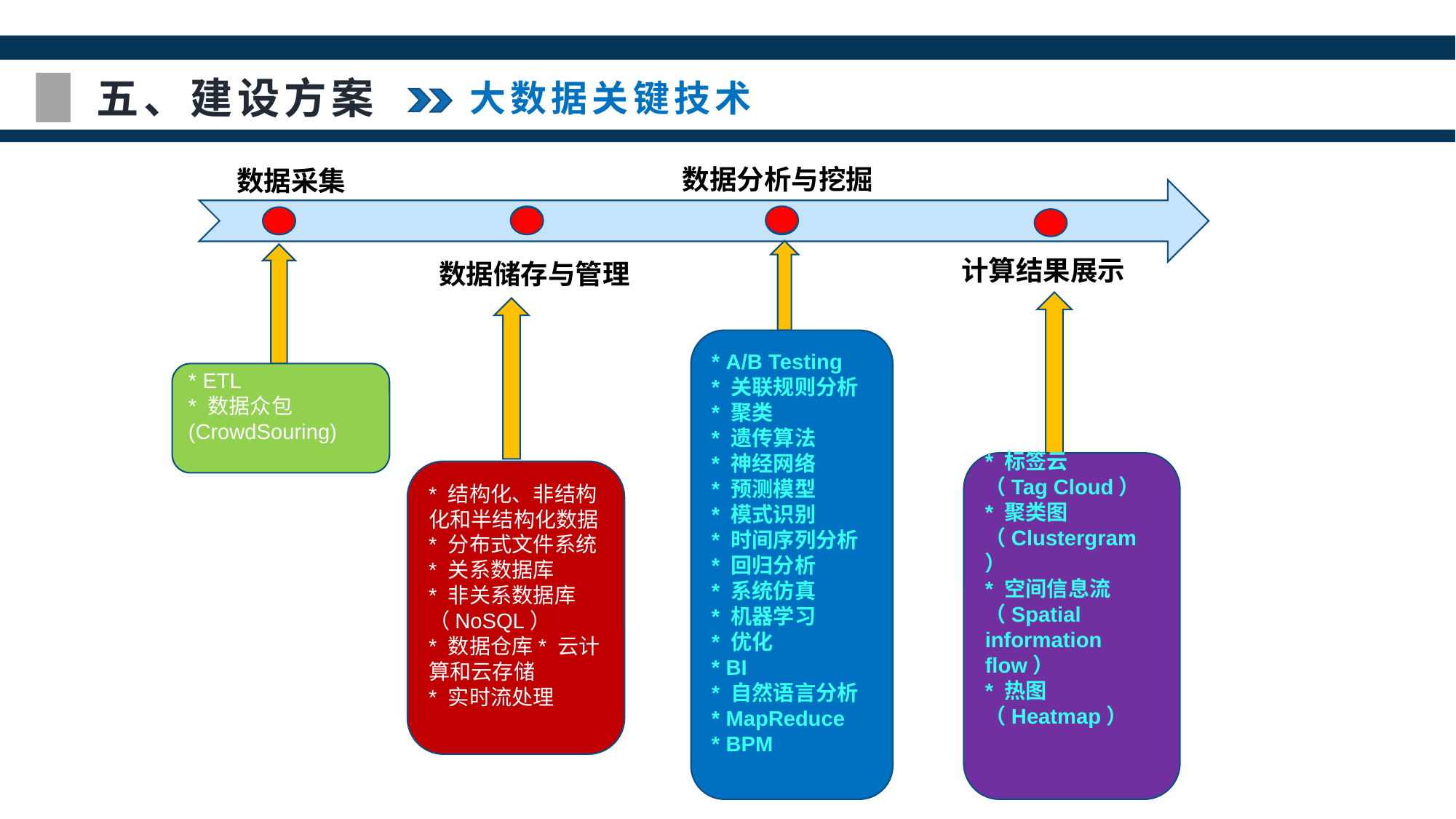

五、建设方案
大数据关键技术

数据分析与挖掘
数据采集

计算结果展示
数据储存与管理

* A/B Testing
* 关联规则分析
* 聚类
* 遗传算法
* 神经网络
* 预测模型
* 模式识别
* 时间序列分析
* 回归分析
* 系统仿真
* 机器学习
* 优化
* BI
* 自然语言分析
* MapReduce
* BPM

* ETL
* 数据众包(CrowdSouring)

* 标签云
（Tag Cloud）
* 聚类图
（Clustergram）
* 空间信息流
（Spatial information flow）
* 热图
（Heatmap）

* 结构化、非结构化和半结构化数据
* 分布式文件系统
* 关系数据库
* 非关系数据库
（NoSQL）
* 数据仓库* 云计算和云存储
* 实时流处理